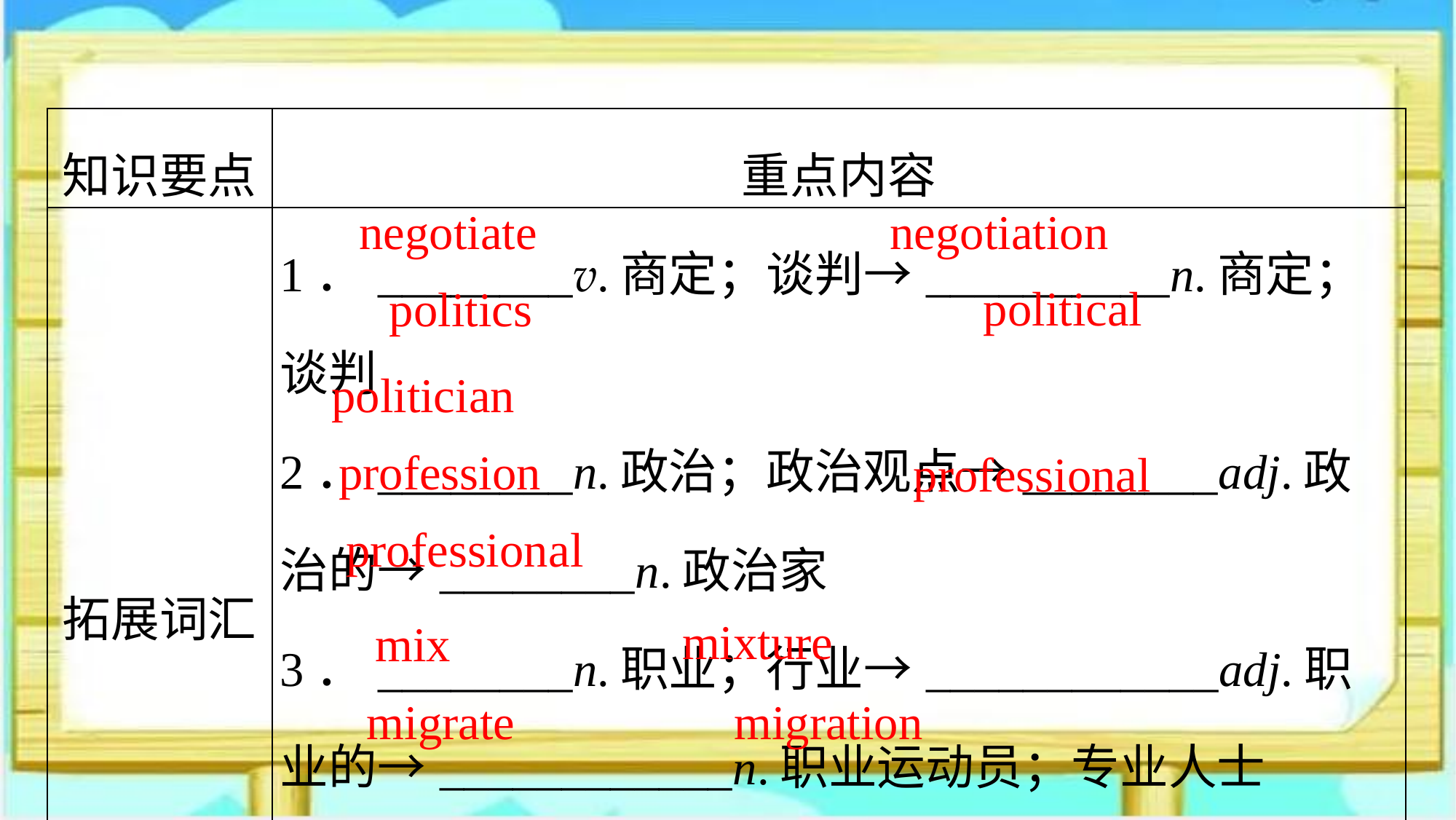

| 知识要点 | 重点内容 |
| --- | --- |
| 拓展词汇 | 1．\_\_\_\_\_\_\_\_v.商定；谈判→\_\_\_\_\_\_\_\_\_\_n.商定；谈判 2．\_\_\_\_\_\_\_\_n.政治；政治观点→\_\_\_\_\_\_\_\_adj.政治的→\_\_\_\_\_\_\_\_n.政治家 3．\_\_\_\_\_\_\_\_n.职业；行业→\_\_\_\_\_\_\_\_\_\_\_\_adj.职业的→\_\_\_\_\_\_\_\_\_\_\_\_n.职业运动员；专业人士 4．\_\_\_\_\_vt.混合→\_\_\_\_\_\_\_\_n.混合；结合体 5．\_\_\_\_\_\_\_\_v.迁移→\_\_\_\_\_\_\_\_n.迁移；迁徙 |
negotiate
negotiation
political
politics
politician
profession
professional
professional
mixture
mix
migrate
migration